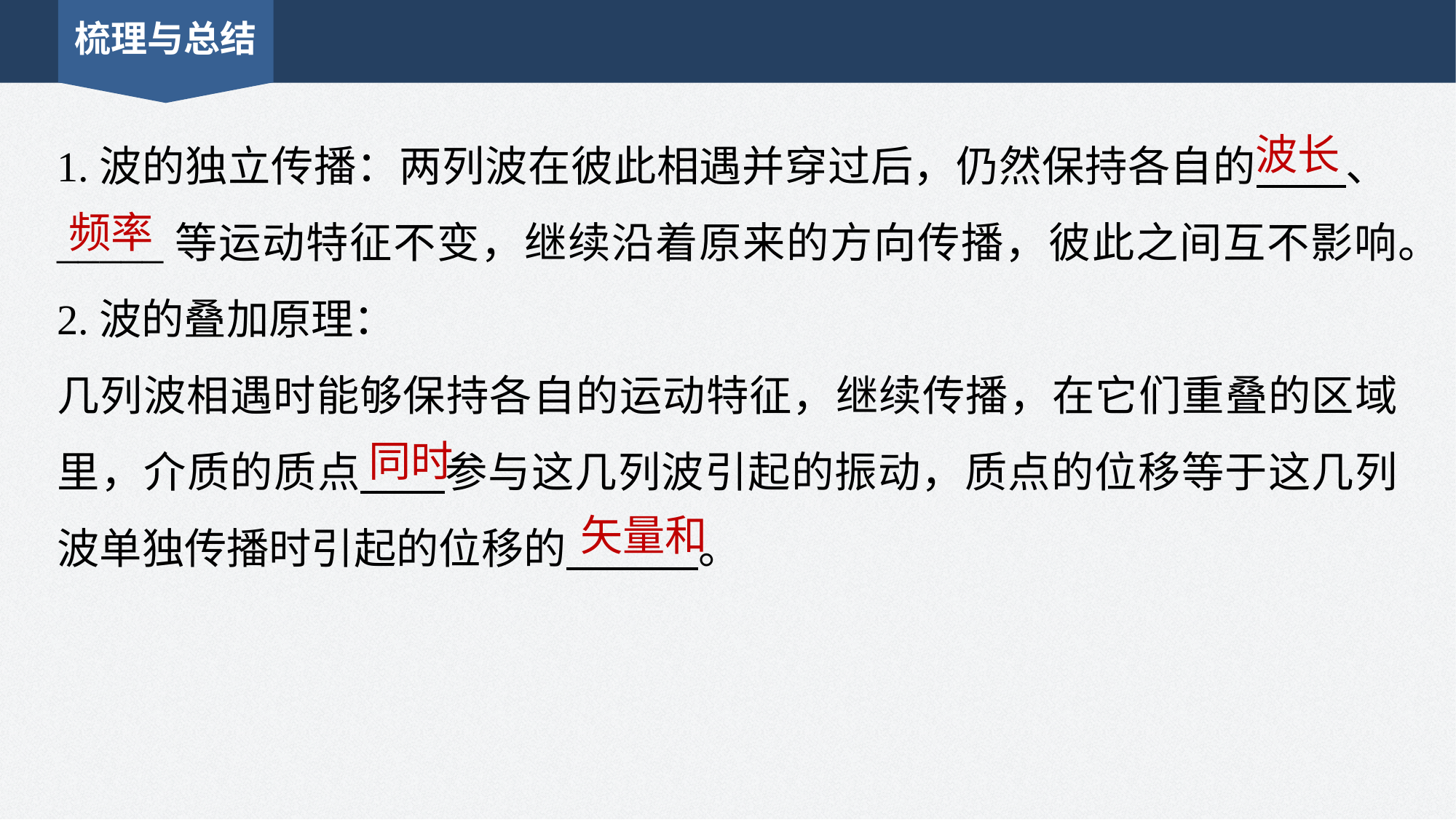

梳理与总结
1.波的独立传播：两列波在彼此相遇并穿过后，仍然保持各自的         、_____等运动特征不变，继续沿着原来的方向传播，彼此之间互不影响。
2.波的叠加原理：
几列波相遇时能够保持各自的运动特征，继续传播，在它们重叠的区域里，介质的质点        参与这几列波引起的振动，质点的位移等于这几列波单独传播时引起的位移的              。
波长
频率
同时
矢量和